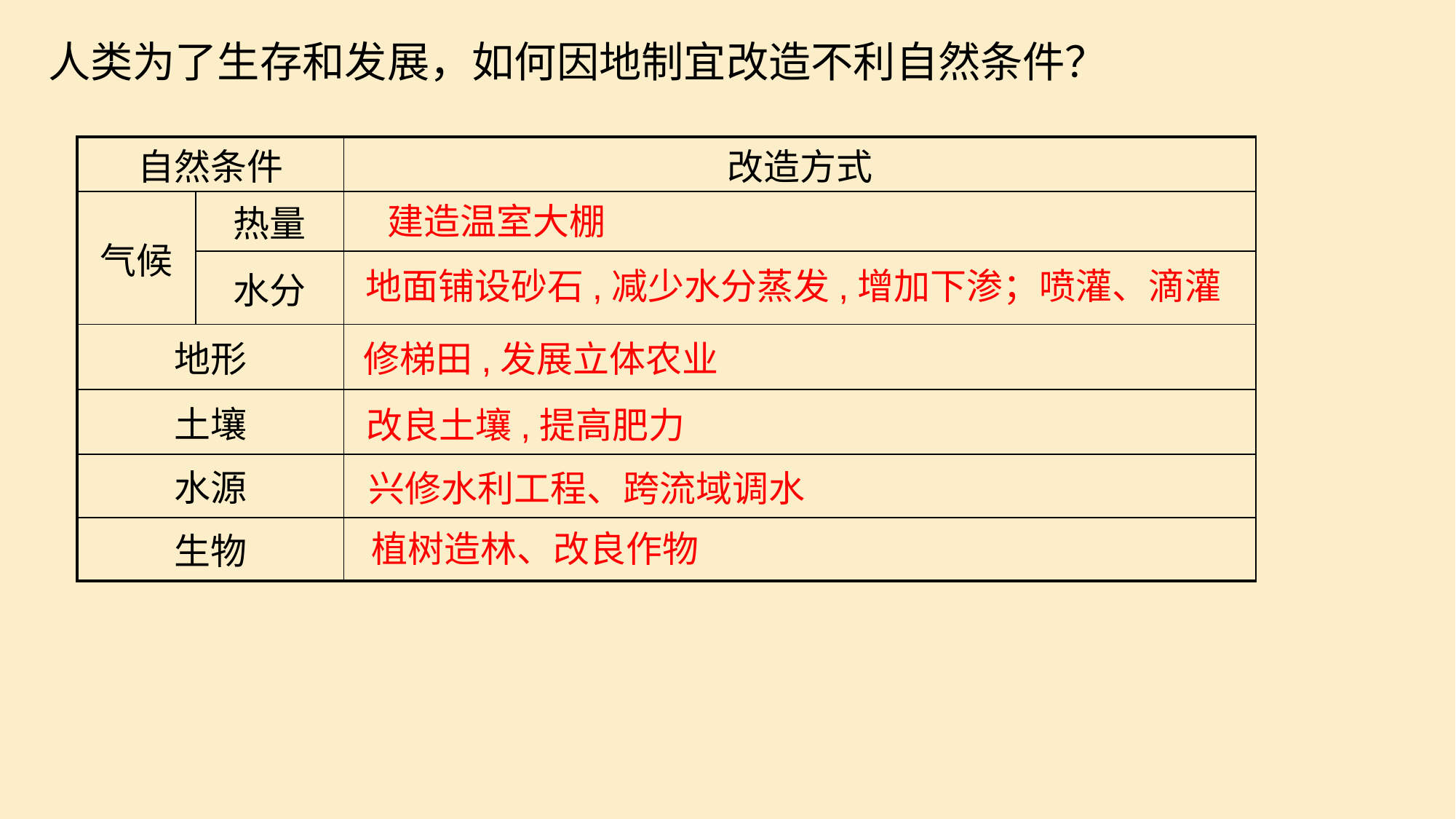

人类为了生存和发展，如何因地制宜改造不利自然条件？
| 自然条件 |  | 改造方式 |
| --- | --- | --- |
| 气候 | 热量 |  |
|  | 水分 |  |
| 地形 |  |  |
| 土壤 |  |  |
| 水源 |  |  |
| 生物 |  |  |
建造温室大棚
地面铺设砂石,减少水分蒸发,增加下渗；喷灌、滴灌
修梯田,发展立体农业
改良土壤,提高肥力
兴修水利工程、跨流域调水
植树造林、改良作物